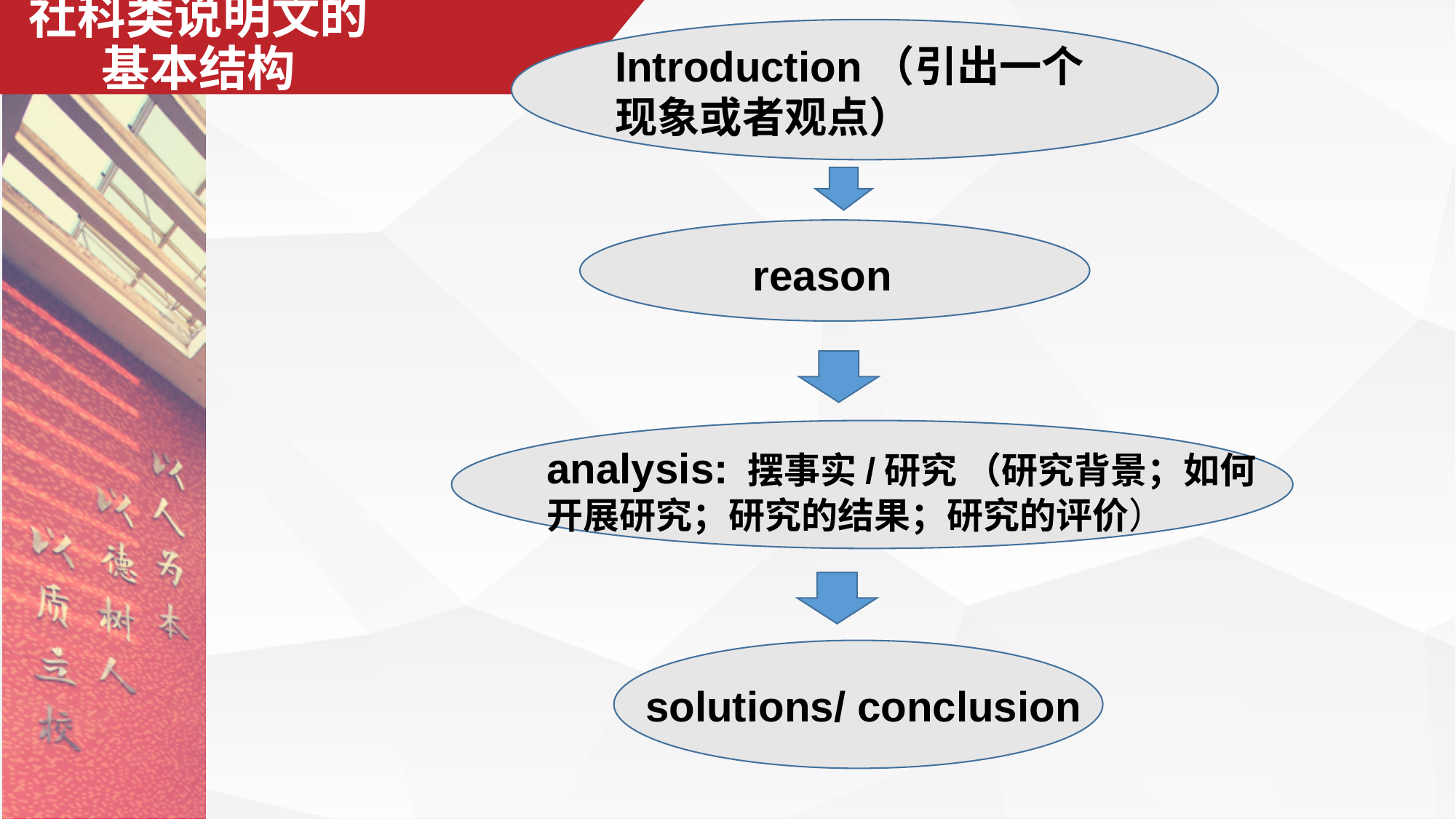

# 社科类说明文的基本结构

Introduction（引出一个现象或者观点）

reason

analysis: 摆事实/研究 （研究背景；如何开展研究；研究的结果；研究的评价）

solutions/ conclusion